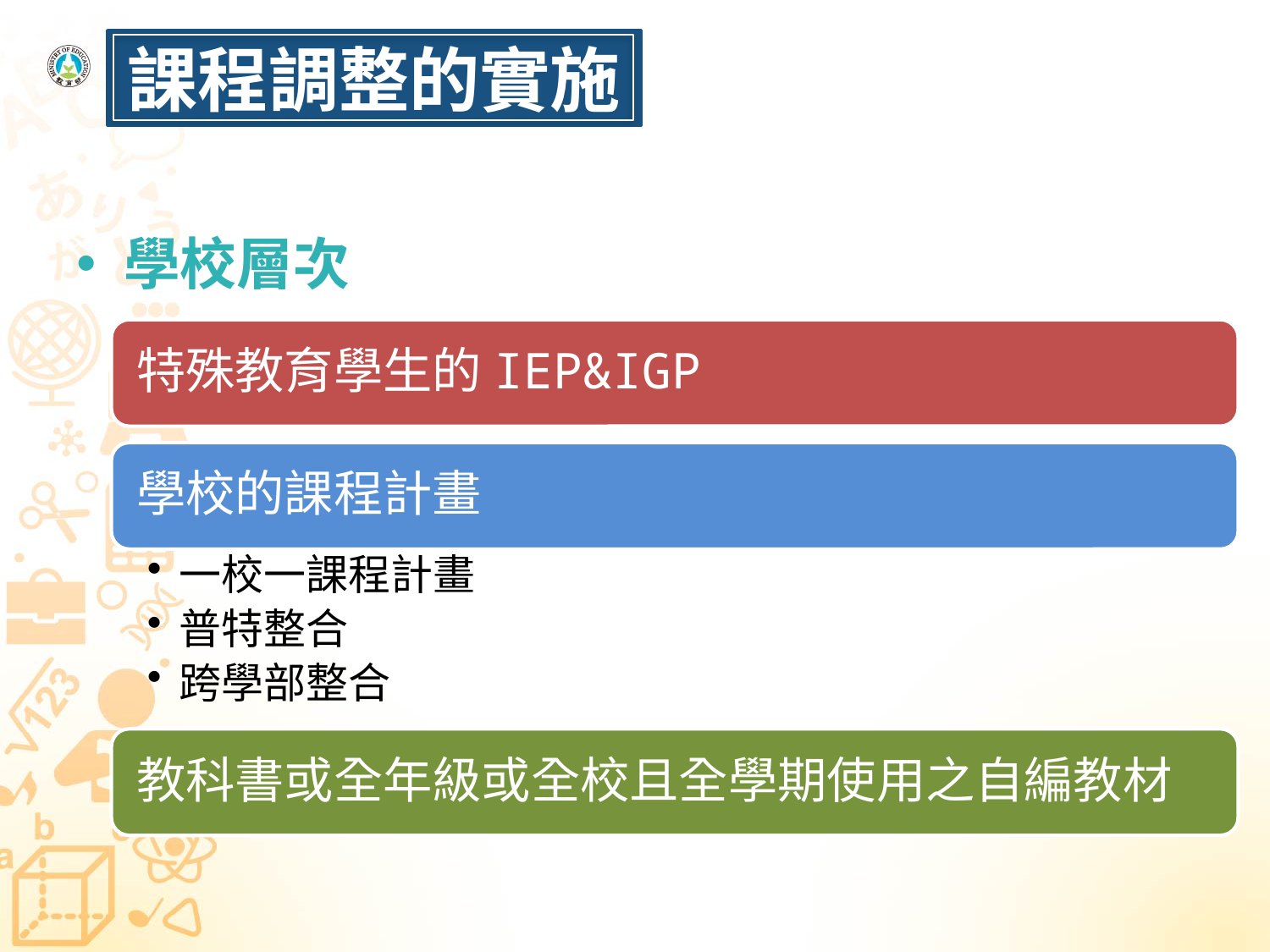

課程調整的實施

學校層次
特殊教育學生的IEP&IGP
學校的課程計畫
一校一課程計畫
普特整合
跨學部整合
教科書或全年級或全校且全學期使用之自編教材